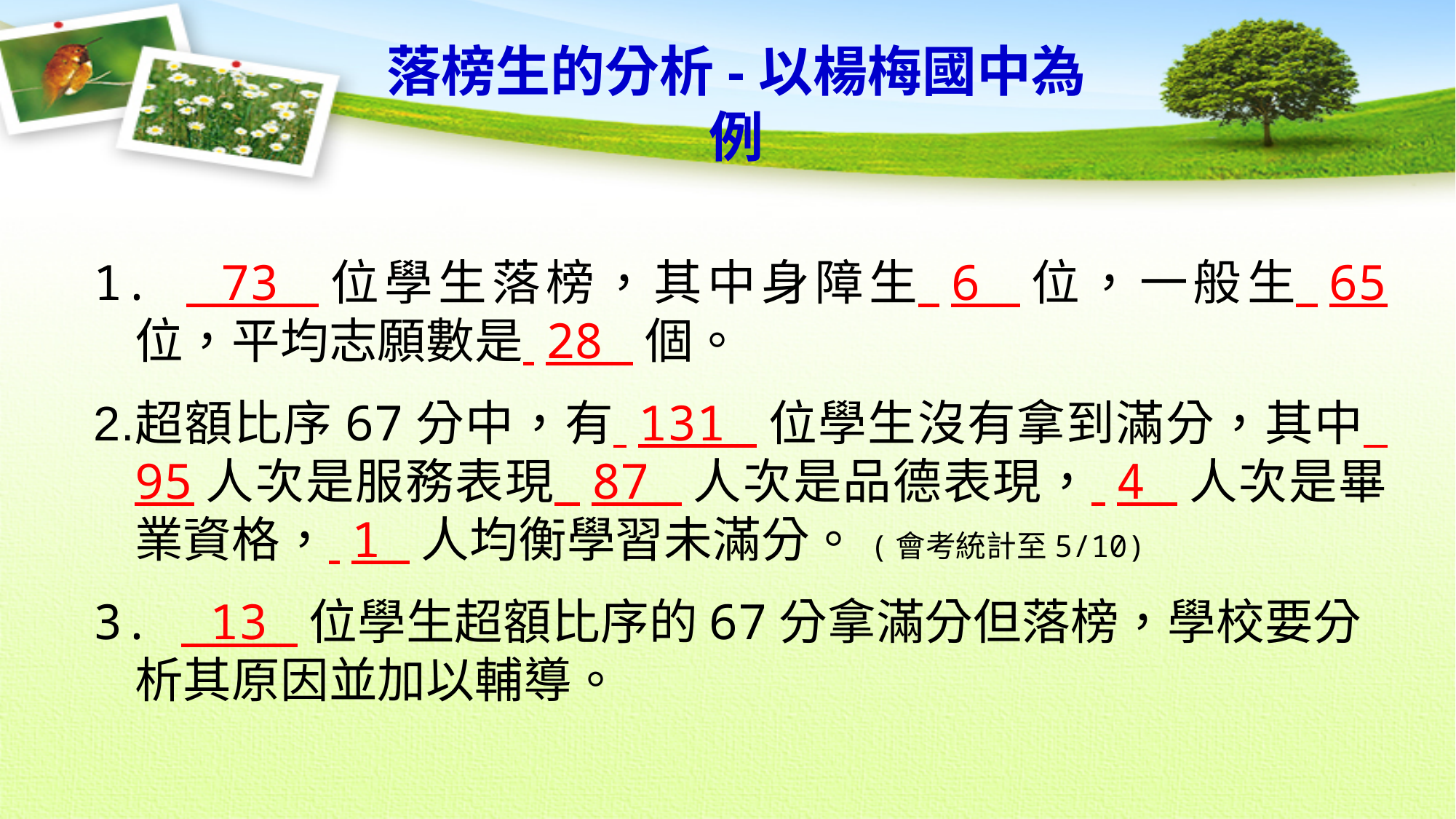

落榜生的分析-以楊梅國中為例
  73 位學生落榜，其中身障生 6 位，一般生 65 位，平均志願數是 28 個。
超額比序67分中，有 131 位學生沒有拿到滿分，其中   95人次是服務表現  87 人次是品德表現， 4 人次是畢業資格， 1 人均衡學習未滿分。(會考統計至5/10)
  13 位學生超額比序的67分拿滿分但落榜，學校要分析其原因並加以輔導。